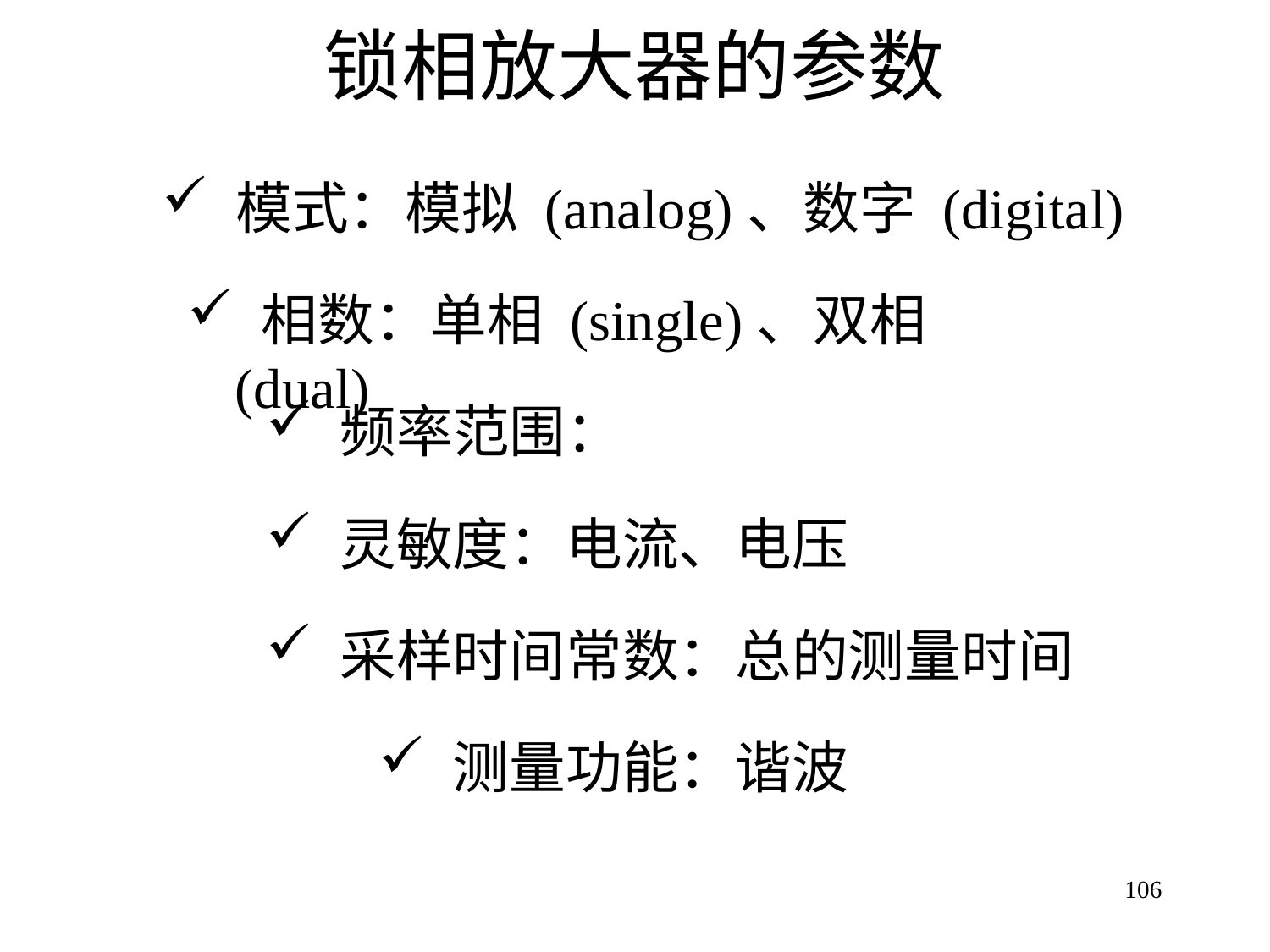

# 锁相放大器的参数
 模式：模拟 (analog)、数字 (digital)
 相数：单相 (single)、双相 (dual)
 频率范围：
 灵敏度：电流、电压
 采样时间常数：总的测量时间
 测量功能：谐波
106